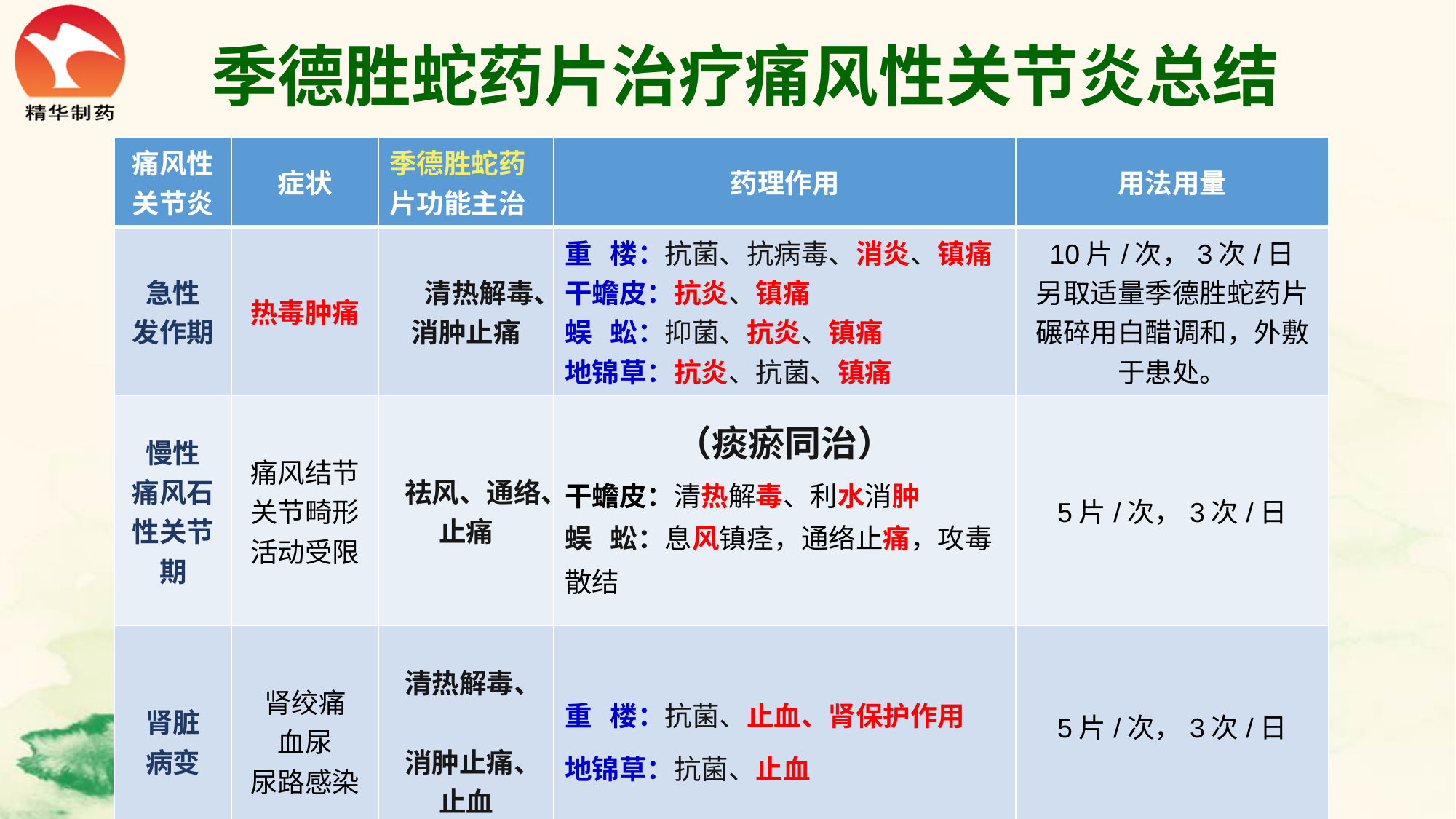

# 季德胜蛇药片治疗痛风性关节炎总结
| 痛风性关节炎 | 症状 | 季德胜蛇药片功能主治 | 药理作用 | 用法用量 |
| --- | --- | --- | --- | --- |
| 急性 发作期 | 热毒肿痛 | 清热解毒、消肿止痛 | 重 楼：抗菌、抗病毒、消炎、镇痛 干蟾皮：抗炎、镇痛 蜈 蚣：抑菌、抗炎、镇痛 地锦草：抗炎、抗菌、镇痛 | 10片/次，3次/日 另取适量季德胜蛇药片碾碎用白醋调和，外敷于患处。 |
| 慢性 痛风石性关节期 | 痛风结节 关节畸形 活动受限 | 祛风、通络、止痛 | （痰瘀同治） 干蟾皮：清热解毒、利水消肿 蜈 蚣：息风镇痉，通络止痛，攻毒散结 | 5片/次，3次/日 |
| 肾脏 病变 | 肾绞痛 血尿 尿路感染 | 清热解毒、 消肿止痛、止血 | 重 楼：抗菌、止血、肾保护作用 地锦草：抗菌、止血 | 5片/次，3次/日 |